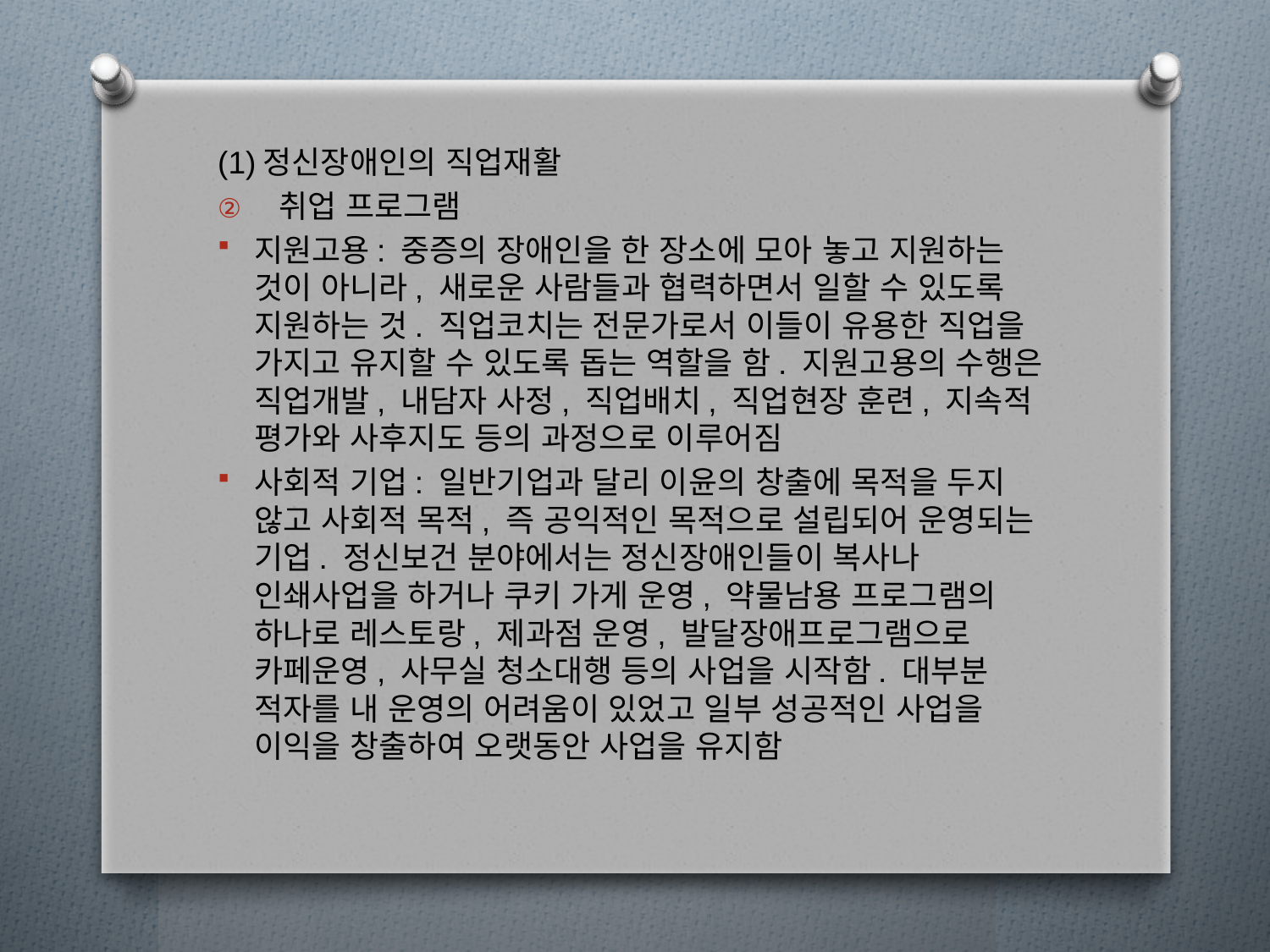

(1)정신장애인의 직업재활
취업 프로그램
지원고용: 중증의 장애인을 한 장소에 모아 놓고 지원하는 것이 아니라, 새로운 사람들과 협력하면서 일할 수 있도록 지원하는 것. 직업코치는 전문가로서 이들이 유용한 직업을 가지고 유지할 수 있도록 돕는 역할을 함. 지원고용의 수행은 직업개발, 내담자 사정, 직업배치, 직업현장 훈련, 지속적 평가와 사후지도 등의 과정으로 이루어짐
사회적 기업: 일반기업과 달리 이윤의 창출에 목적을 두지 않고 사회적 목적, 즉 공익적인 목적으로 설립되어 운영되는 기업. 정신보건 분야에서는 정신장애인들이 복사나 인쇄사업을 하거나 쿠키 가게 운영, 약물남용 프로그램의 하나로 레스토랑, 제과점 운영, 발달장애프로그램으로 카페운영, 사무실 청소대행 등의 사업을 시작함. 대부분 적자를 내 운영의 어려움이 있었고 일부 성공적인 사업을 이익을 창출하여 오랫동안 사업을 유지함